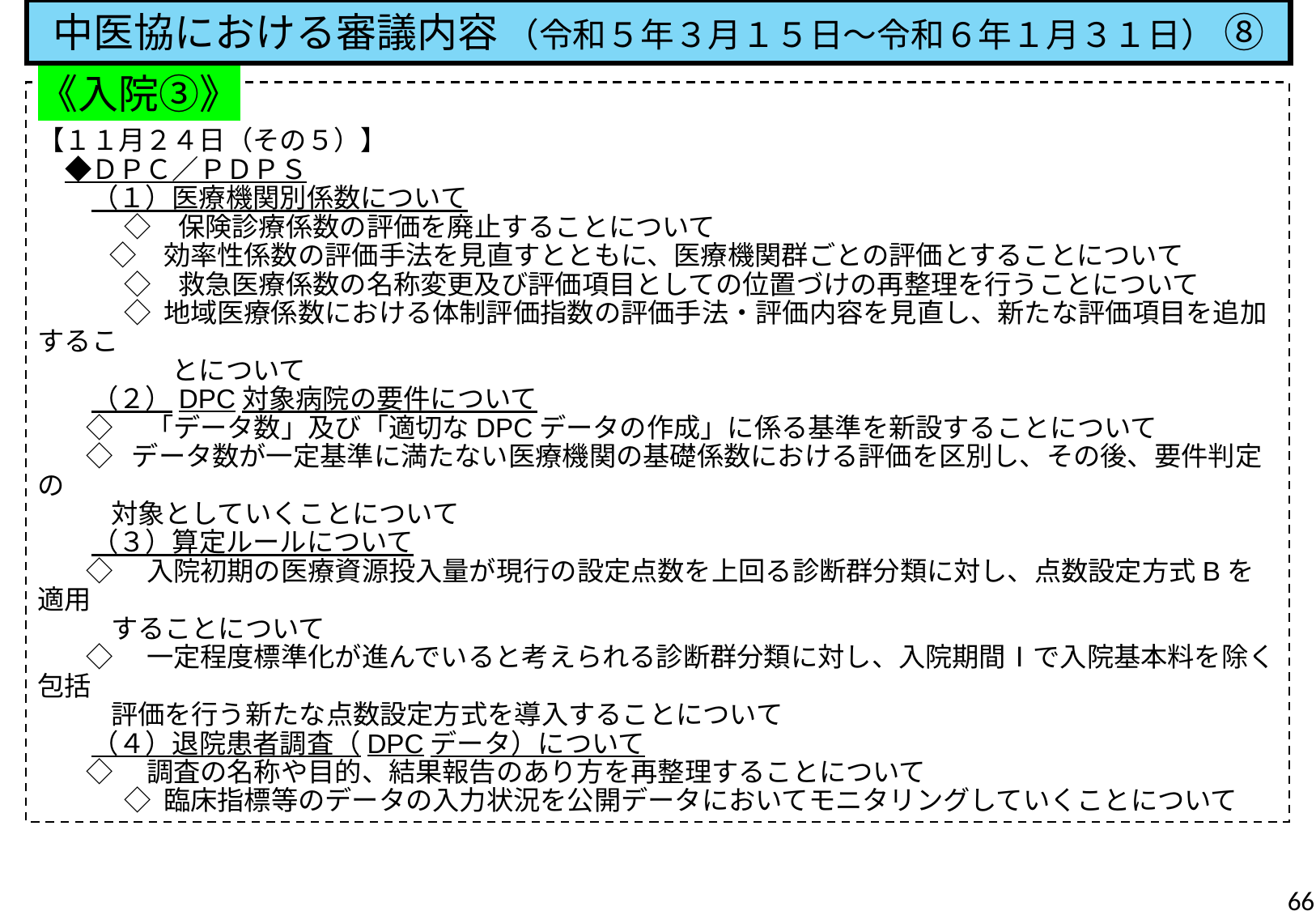

中医協における審議内容 （令和５年３月１５日～令和６年１月３１日） ⑧
《入院③》
【１１月２４日（その５）】
　◆ＤＰＣ／ＰＤＰＳ
　　（１）医療機関別係数について
　　　 ◇　保険診療係数の評価を廃止することについて
　　   ◇　効率性係数の評価手法を見直すとともに、医療機関群ごとの評価とすることについて
　　　 ◇　救急医療係数の名称変更及び評価項目としての位置づけの再整理を行うことについて
　　　 ◇  地域医療係数における体制評価指数の評価手法・評価内容を見直し、新たな評価項目を追加するこ
　　　　　とについて
　　（２）DPC対象病院の要件について
        ◇　「データ数」及び「適切なDPCデータの作成」に係る基準を新設することについて
        ◇  データ数が一定基準に満たない医療機関の基礎係数における評価を区別し、その後、要件判定の
           対象としていくことについて
　　（３）算定ルールについて
        ◇　入院初期の医療資源投入量が現行の設定点数を上回る診断群分類に対し、点数設定方式Bを適用
           することについて
        ◇　一定程度標準化が進んでいると考えられる診断群分類に対し、入院期間Ⅰで入院基本料を除く包括
           評価を行う新たな点数設定方式を導入することについて
　　（４）退院患者調査（DPCデータ）について
        ◇　調査の名称や目的、結果報告のあり方を再整理することについて
　　　 ◇  臨床指標等のデータの入力状況を公開データにおいてモニタリングしていくことについて
66